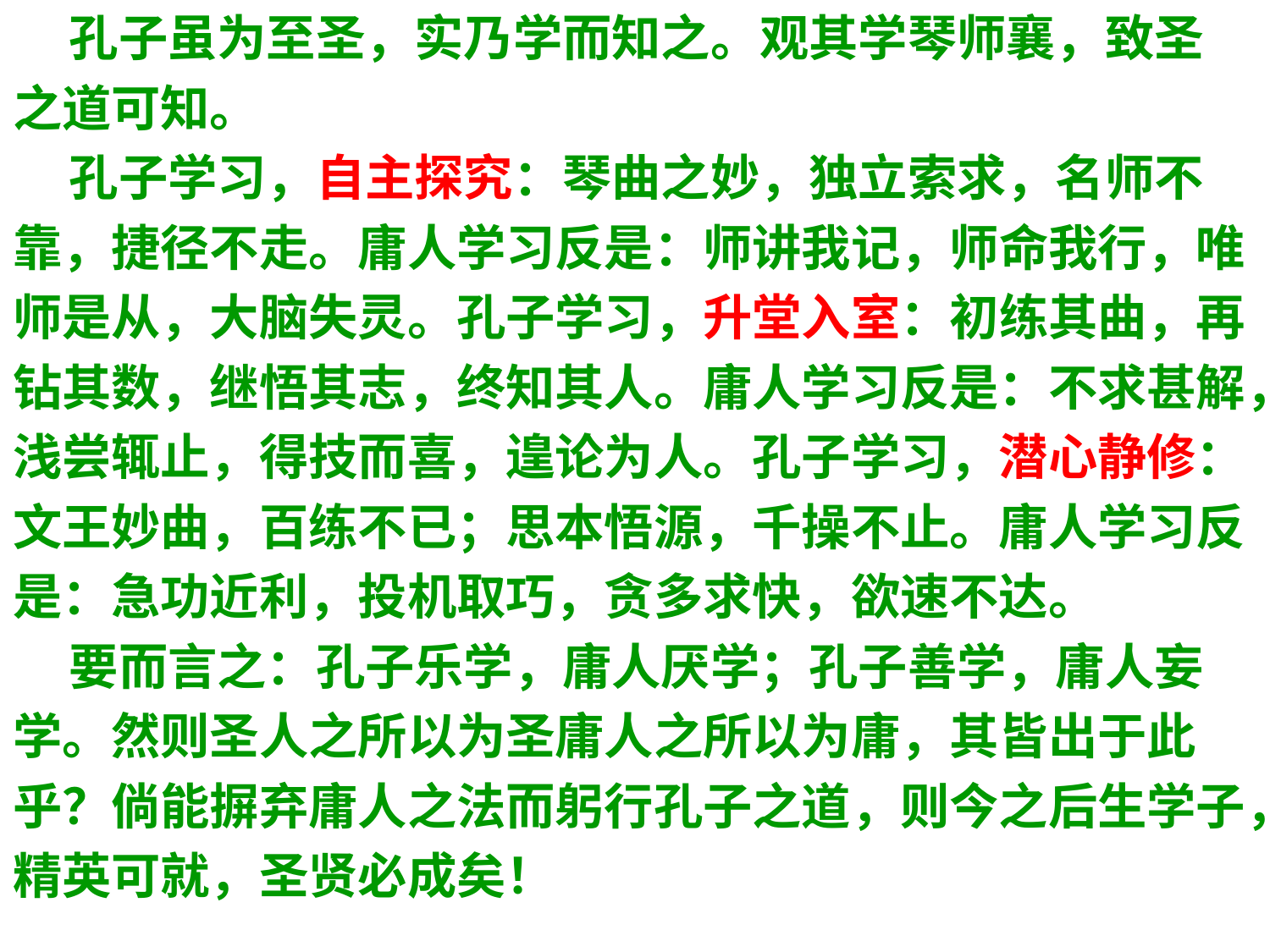

孔子虽为至圣，实乃学而知之。观其学琴师襄，致圣
之道可知。
    孔子学习，自主探究：琴曲之妙，独立索求，名师不
靠，捷径不走。庸人学习反是：师讲我记，师命我行，唯
师是从，大脑失灵。孔子学习，升堂入室：初练其曲，再
钻其数，继悟其志，终知其人。庸人学习反是：不求甚解，
浅尝辄止，得技而喜，遑论为人。孔子学习，潜心静修：
文王妙曲，百练不已；思本悟源，千操不止。庸人学习反
是：急功近利，投机取巧，贪多求快，欲速不达。
    要而言之：孔子乐学，庸人厌学；孔子善学，庸人妄
学。然则圣人之所以为圣庸人之所以为庸，其皆出于此
乎？倘能摒弃庸人之法而躬行孔子之道，则今之后生学子，
精英可就，圣贤必成矣！